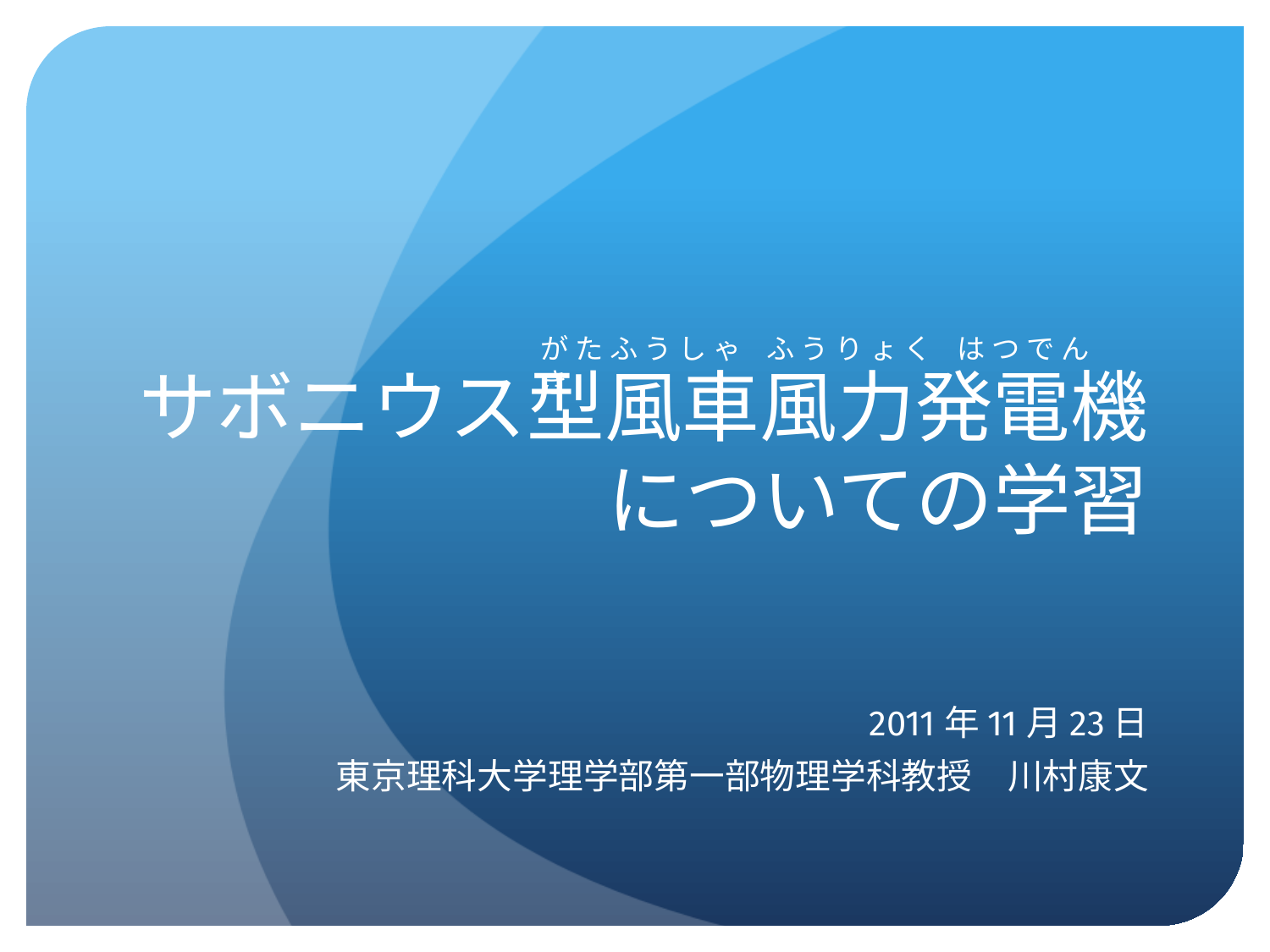

が た ふ う し ゃ    ふ う り ょ く    は つ で ん き
# サボニウス型風車風力発電機についての学習
2011年11月23日
東京理科大学理学部第一部物理学科教授　川村康文